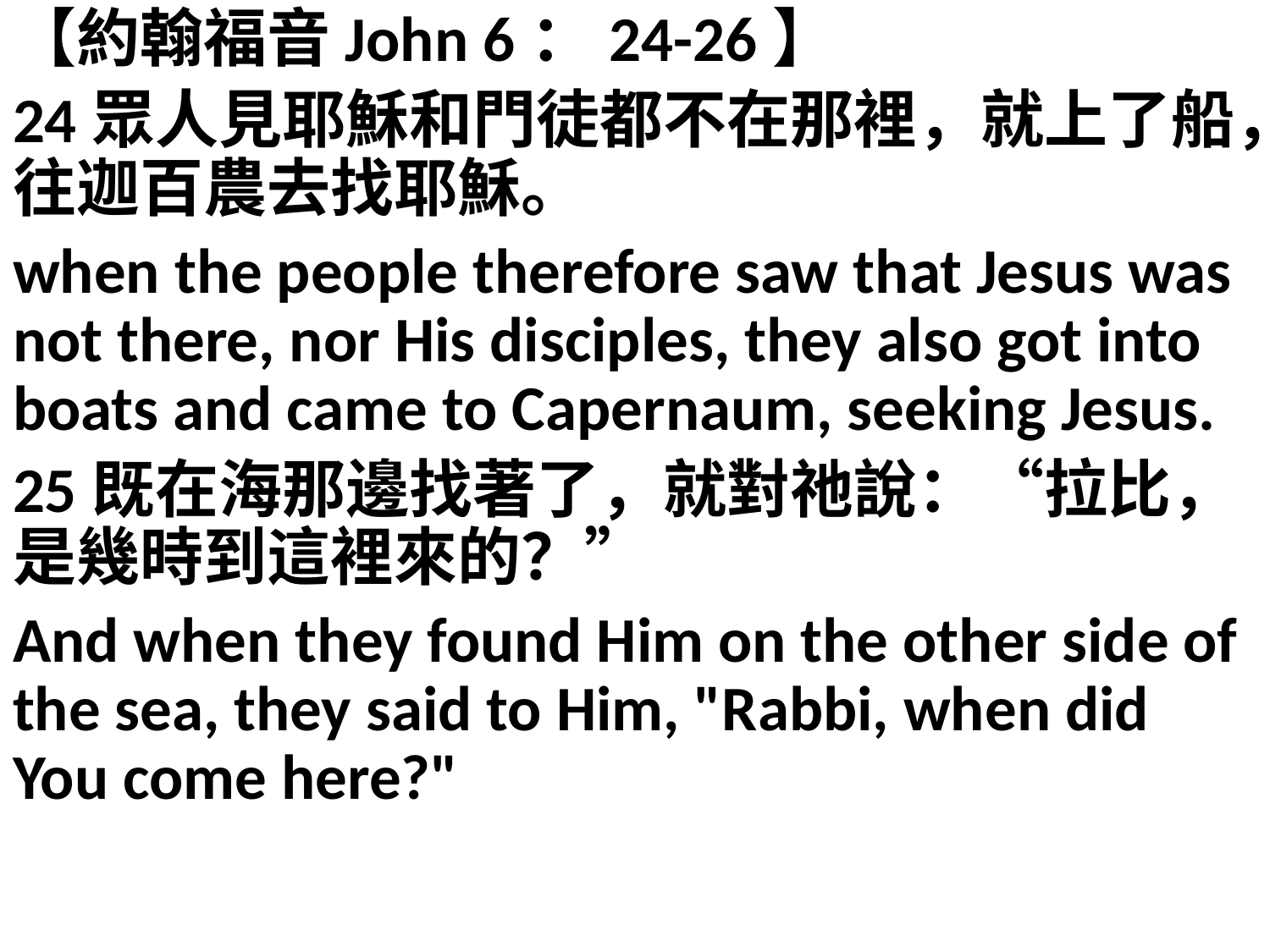

【約翰福音John 6：24-26】
24眾人見耶穌和門徒都不在那裡，就上了船，往迦百農去找耶穌。
when the people therefore saw that Jesus was not there, nor His disciples, they also got into boats and came to Capernaum, seeking Jesus.
25既在海那邊找著了，就對祂說：“拉比，是幾時到這裡來的？”
And when they found Him on the other side of the sea, they said to Him, "Rabbi, when did You come here?"